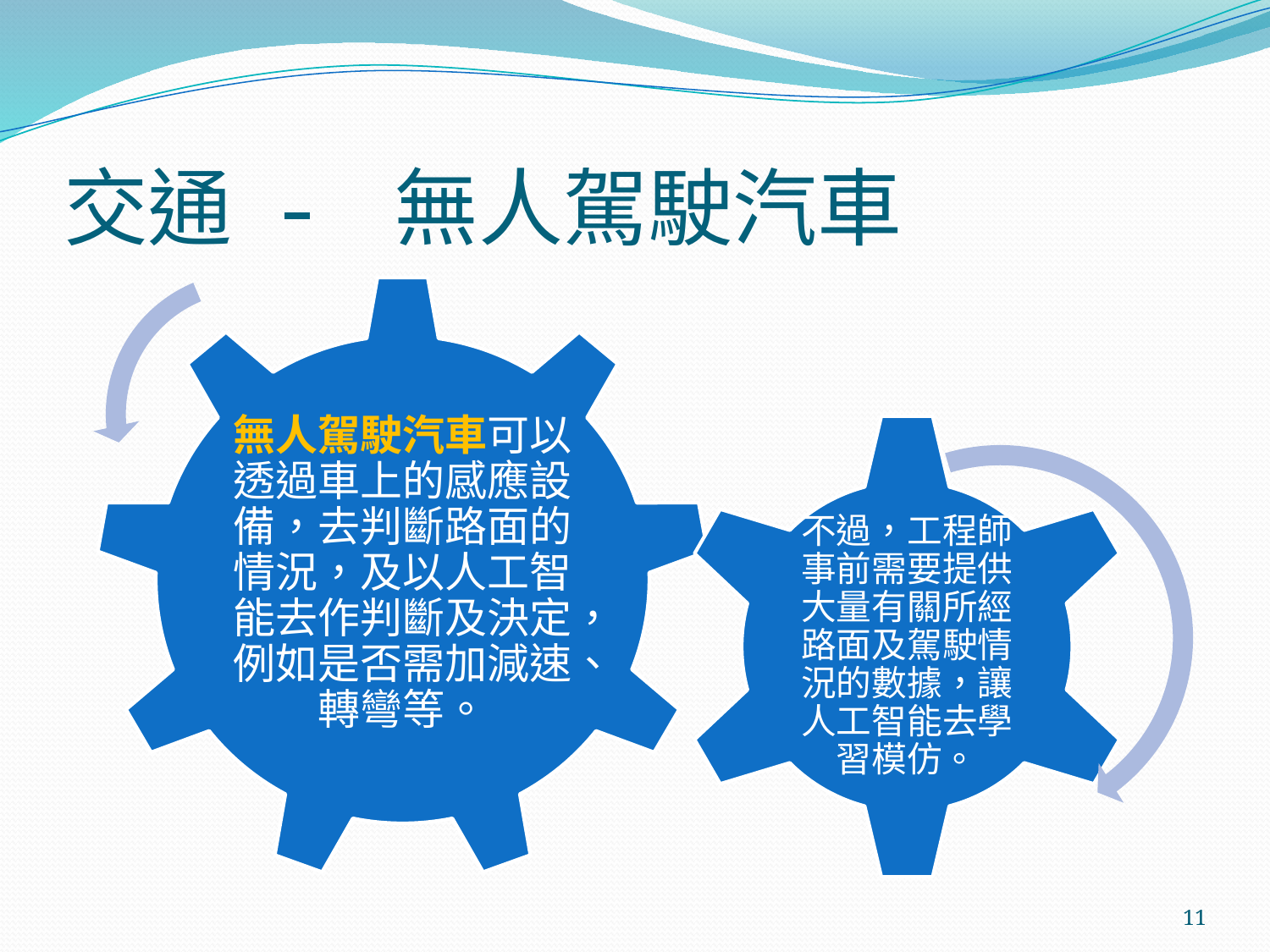

# 交通 - 無人駕駛汽車
無人駕駛汽車可以透過車上的感應設備，去判斷路面的情況，及以人工智能去作判斷及決定，例如是否需加減速、轉彎等。
不過，工程師事前需要提供大量有關所經路面及駕駛情況的數據，讓人工智能去學習模仿。
11